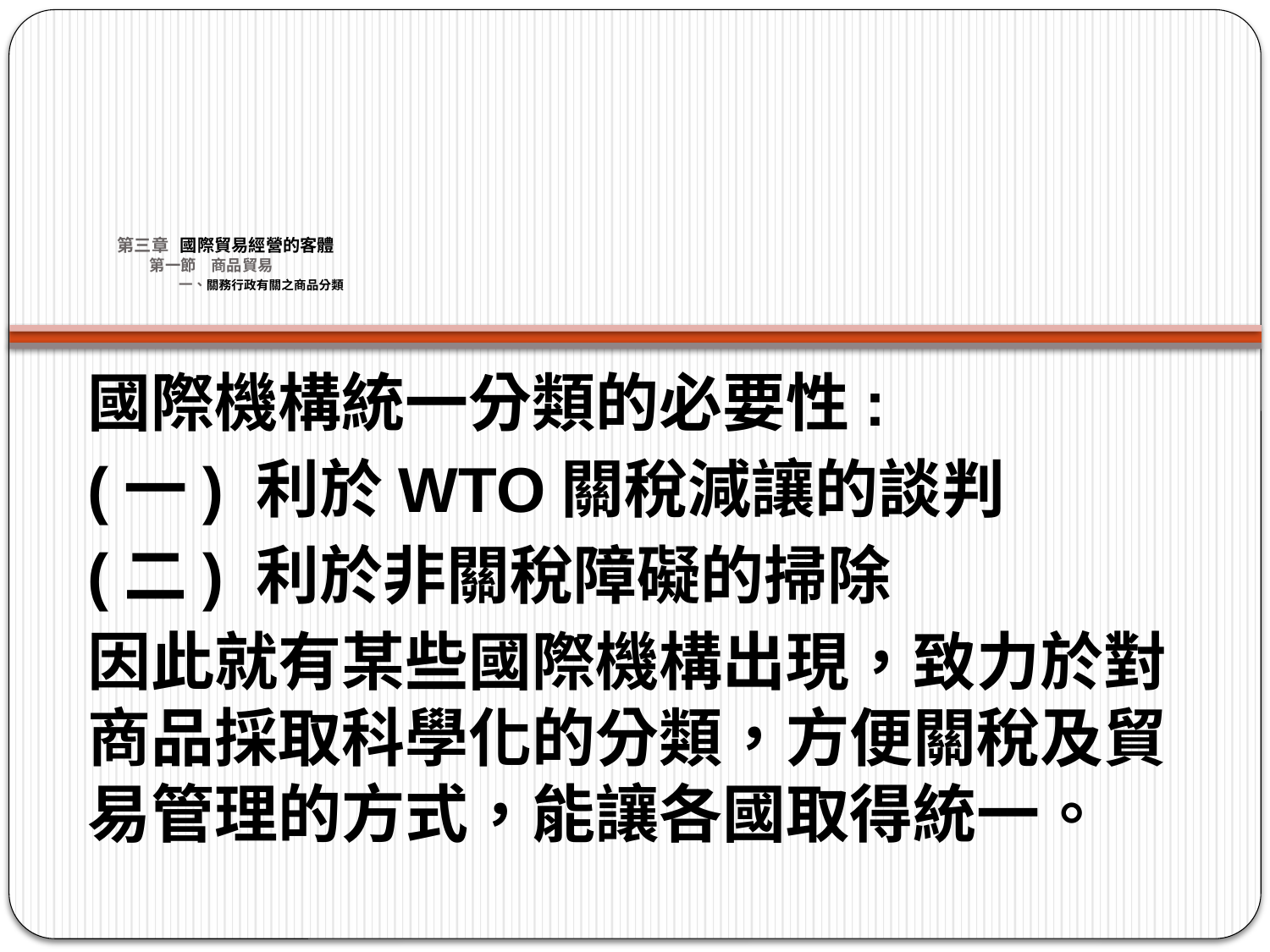

# 第三章   國際貿易經營的客體 第一節　商品貿易 一、關務行政有關之商品分類
國際機構統一分類的必要性:
(一) 利於WTO關稅減讓的談判
(二) 利於非關稅障礙的掃除
因此就有某些國際機構出現，致力於對商品採取科學化的分類，方便關稅及貿易管理的方式，能讓各國取得統一。